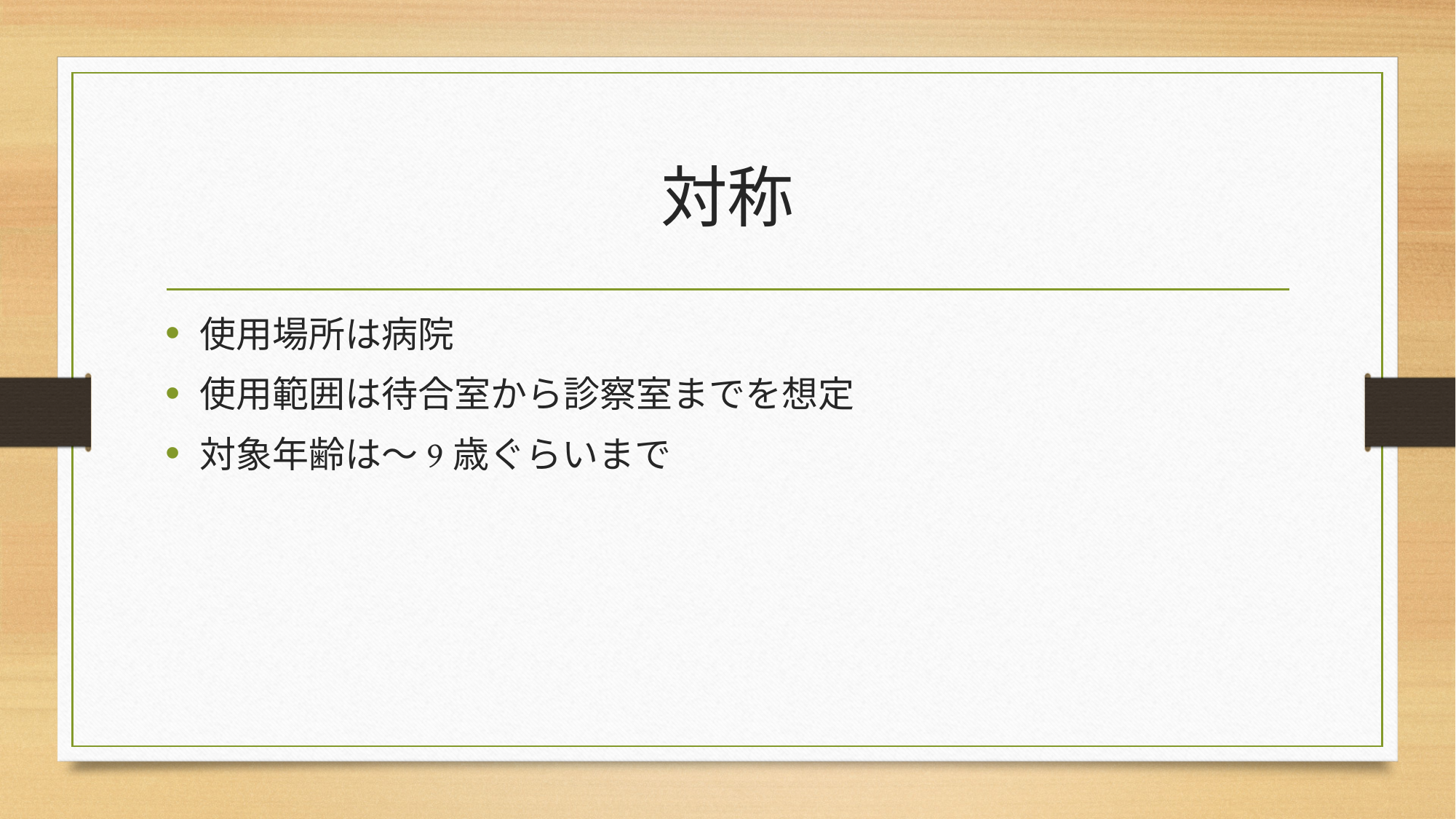

# 対称
使用場所は病院
使用範囲は待合室から診察室までを想定
対象年齢は～9歳ぐらいまで